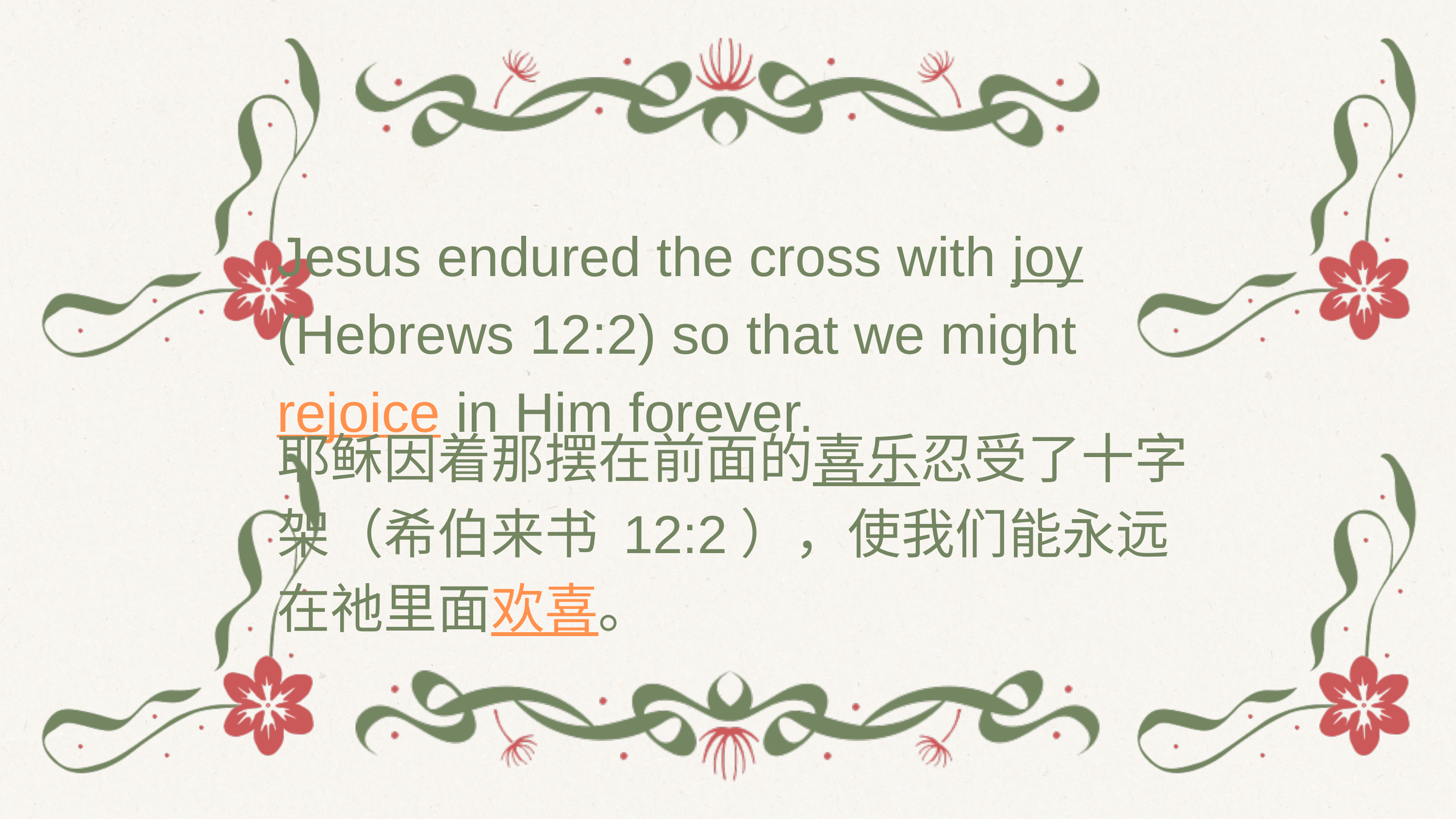

Jesus endured the cross with joy (Hebrews 12:2) so that we might rejoice in Him forever.
耶稣因着那摆在前面的喜乐忍受了十字架（希伯来书 12:2），使我们能永远在祂里面欢喜。